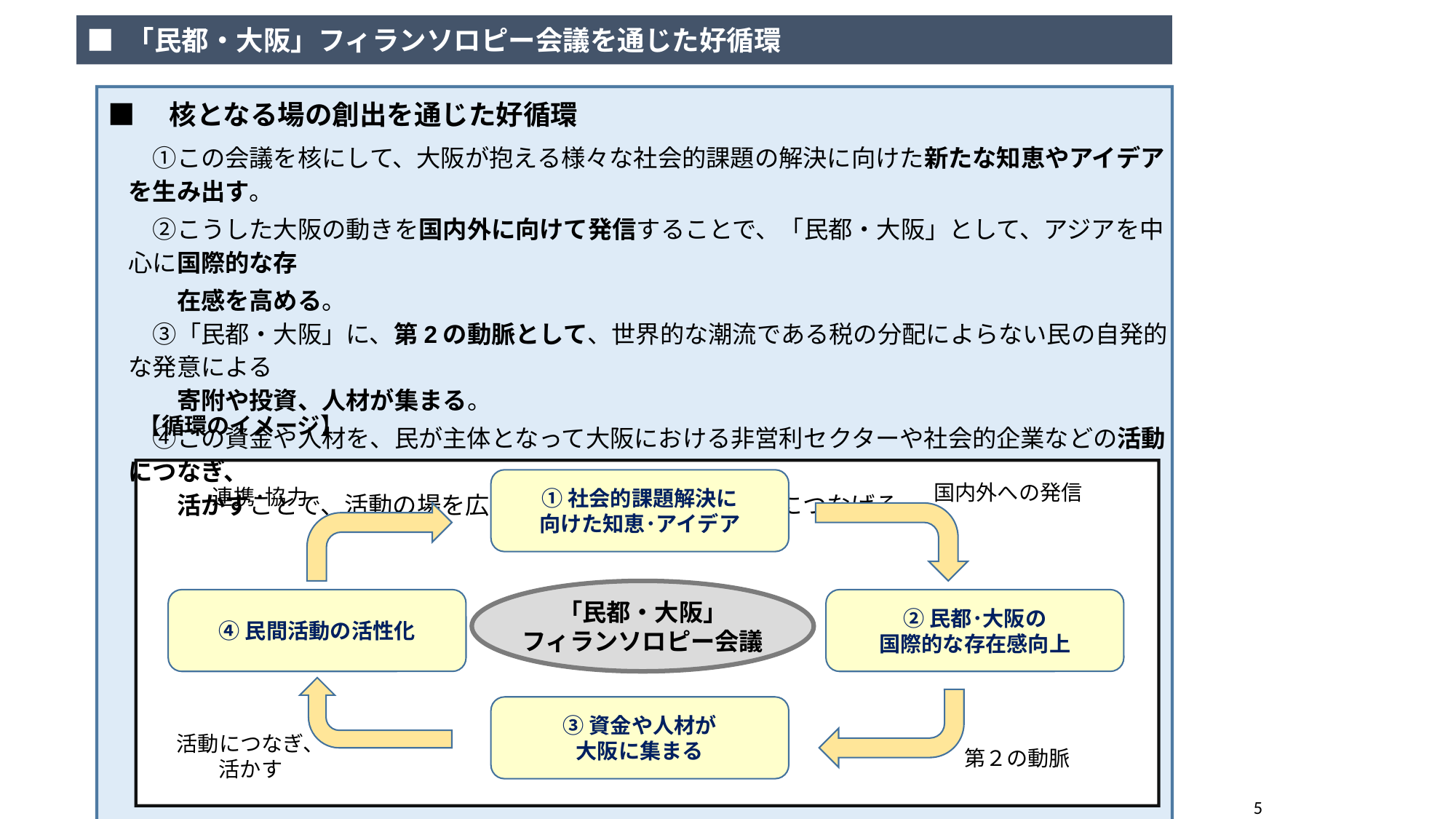

■ 「民都・大阪」フィランソロピー会議を通じた好循環

■　核となる場の創出を通じた好循環
　①この会議を核にして、大阪が抱える様々な社会的課題の解決に向けた新たな知恵やアイデアを生み出す。
　②こうした大阪の動きを国内外に向けて発信することで、「民都・大阪」として、アジアを中心に国際的な存
　　在感を高める。
　③「民都・大阪」に、第2の動脈として、世界的な潮流である税の分配によらない民の自発的な発意による
　　寄附や投資、人材が集まる。
　④この資金や人材を、民が主体となって大阪における非営利セクターや社会的企業などの活動につなぎ、
　　活かすことで、活動の場を広げ、民間公益活動の活性化につなげる。
【循環のイメージ】

国内外への発信

連携･協力
①社会的課題解決に
向けた知恵･アイデア

「民都・大阪」
フィランソロピー会議
④民間活動の活性化
②民都･大阪の
国際的な存在感向上

③資金や人材が
大阪に集まる
活動につなぎ、
活かす
第２の動脈
5